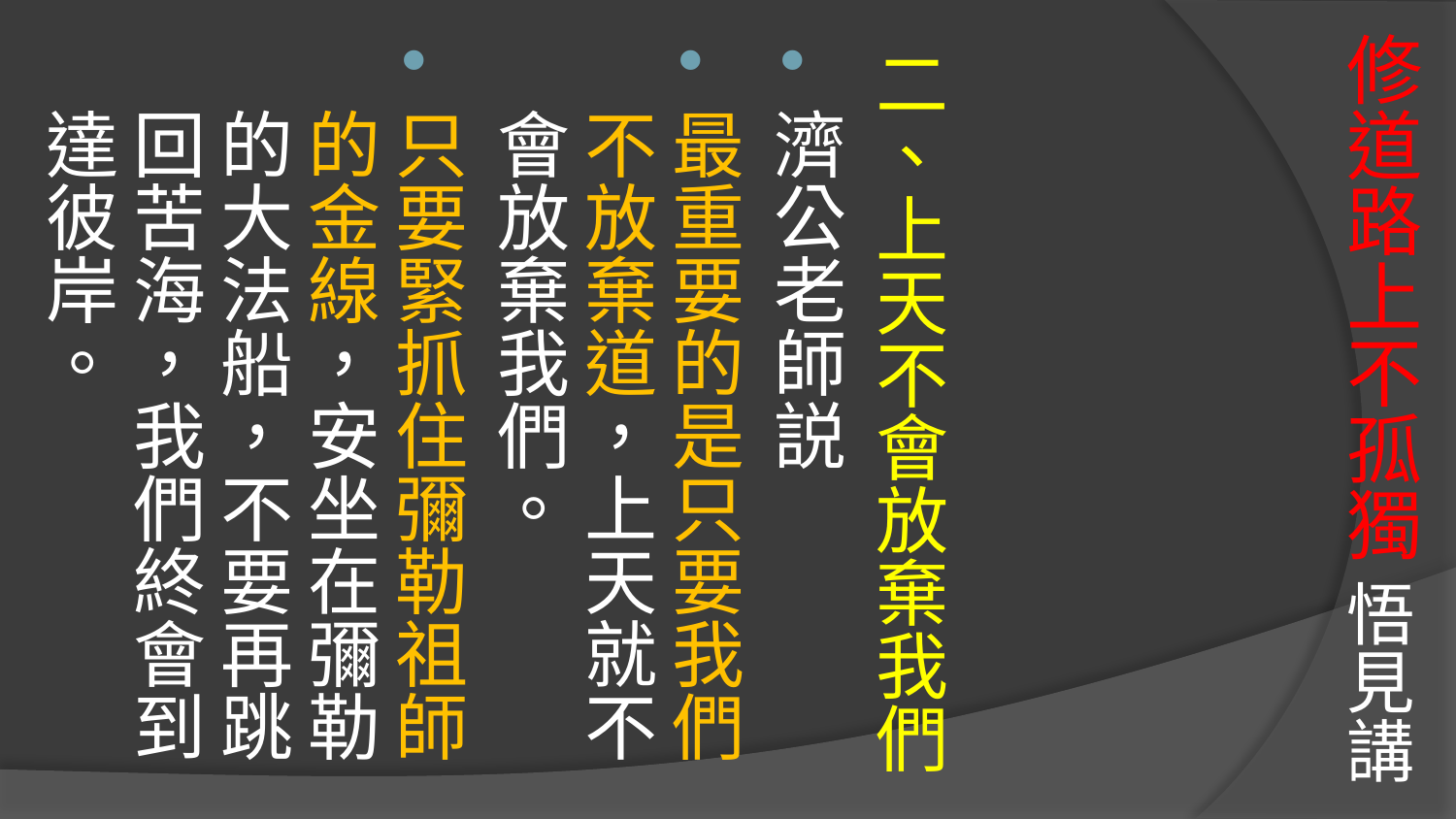

# 修道路上不孤獨 悟見講
二、上天不會放棄我們
濟公老師説
最重要的是只要我們不放棄道，上天就不會放棄我們。
只要緊抓住彌勒祖師的金線，安坐在彌勒的大法船，不要再跳回苦海，我們終會到達彼岸。